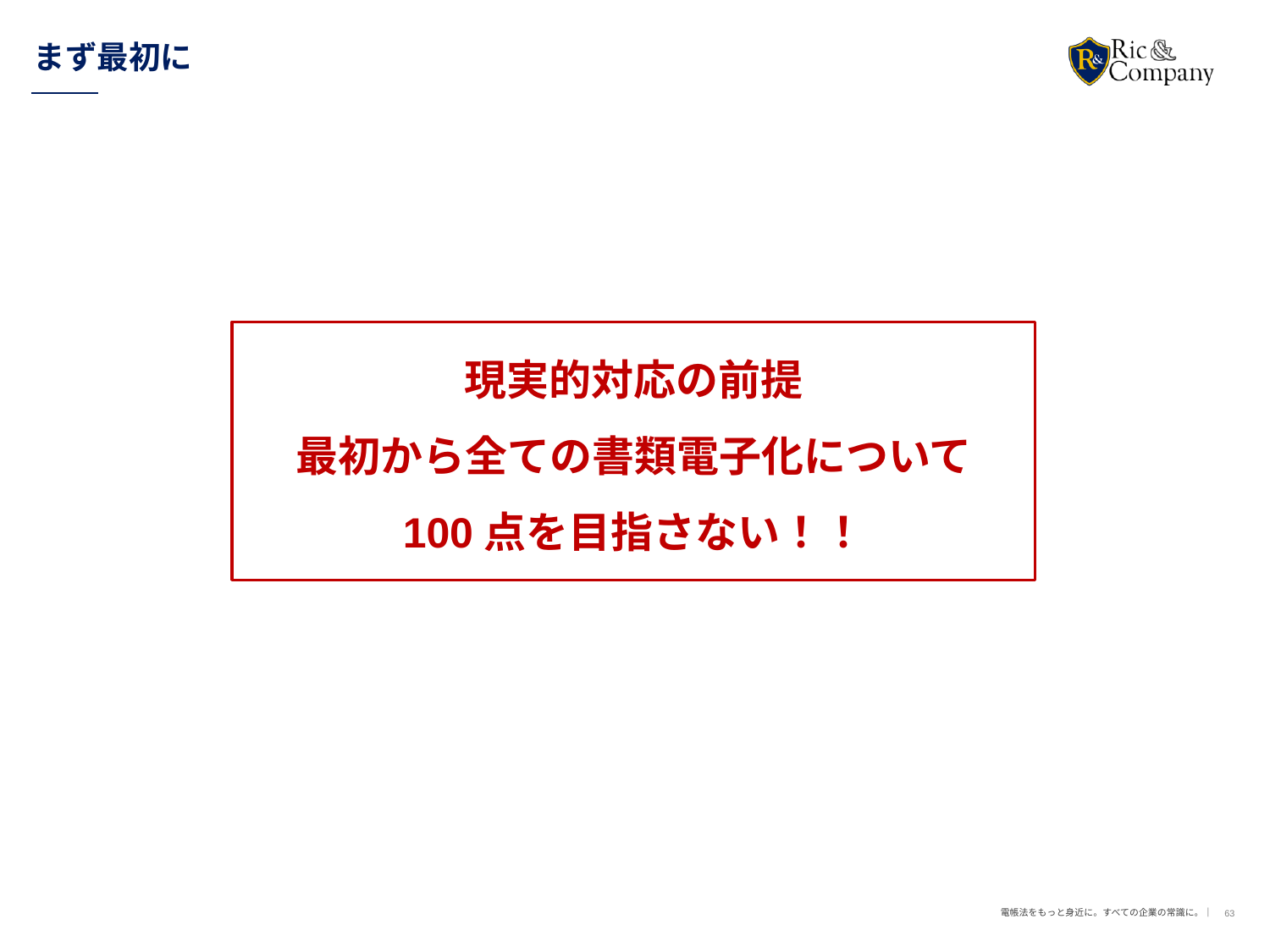

# まず最初に
現実的対応の前提
最初から全ての書類電子化について
100点を目指さない！！